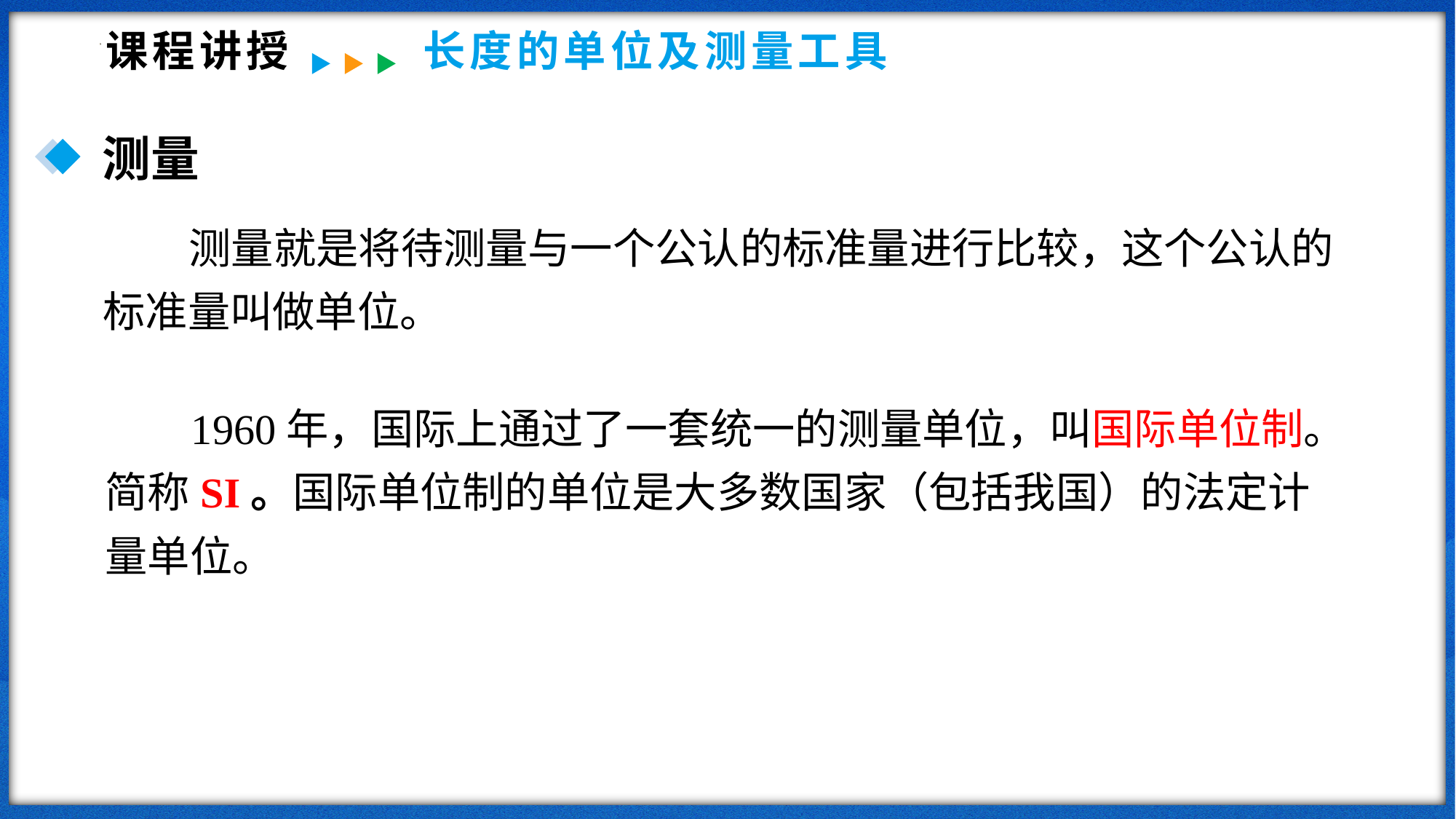

课程讲授
长度的单位及测量工具

测量

测量就是将待测量与一个公认的标准量进行比较，这个公认的标准量叫做单位。
1960年，国际上通过了一套统一的测量单位，叫国际单位制。简称SI。国际单位制的单位是大多数国家（包括我国）的法定计量单位。